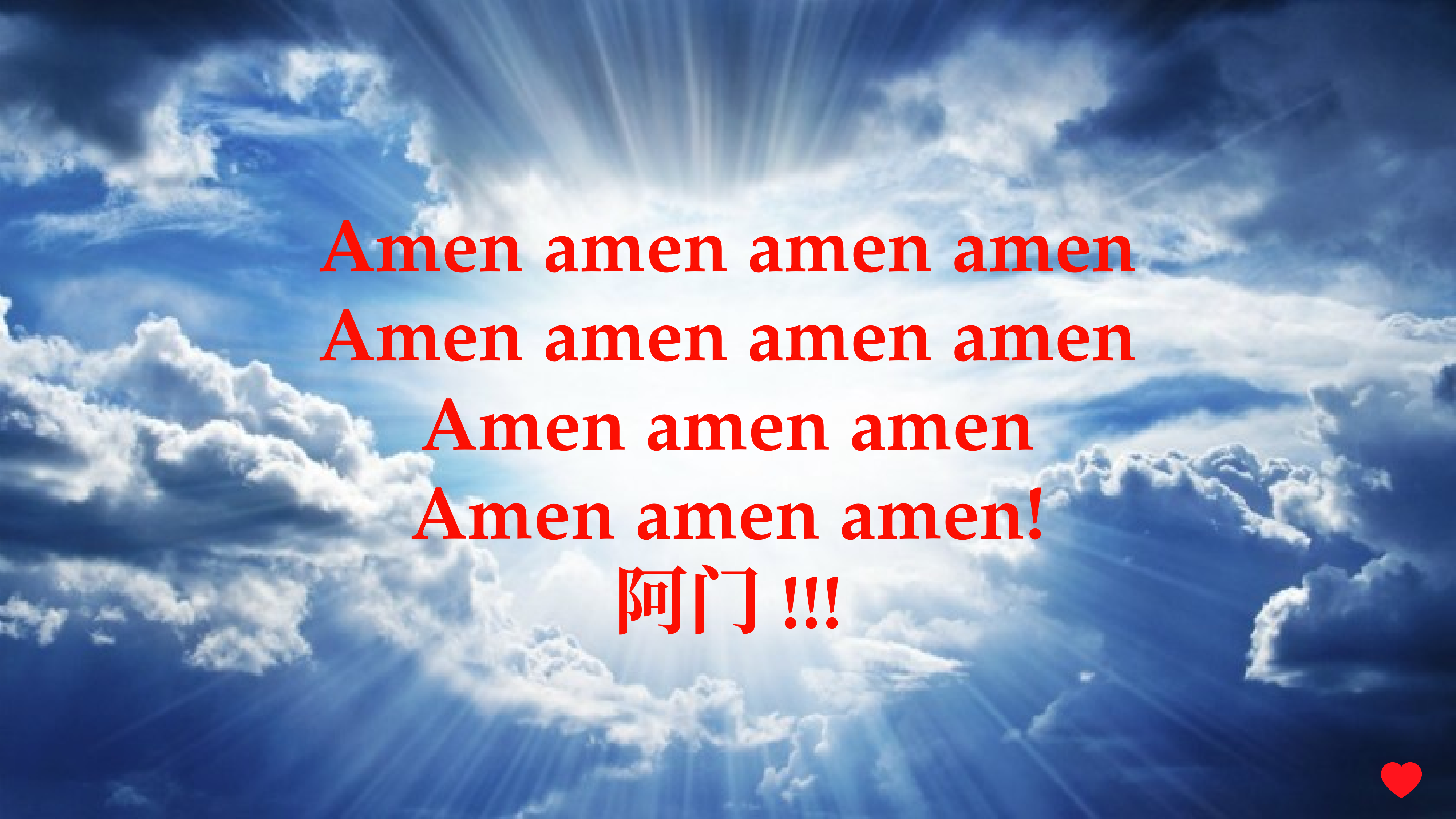

# Amen amen amen amen
Amen amen amen amen
Amen amen amen
Amen amen amen!
阿门!!!

15